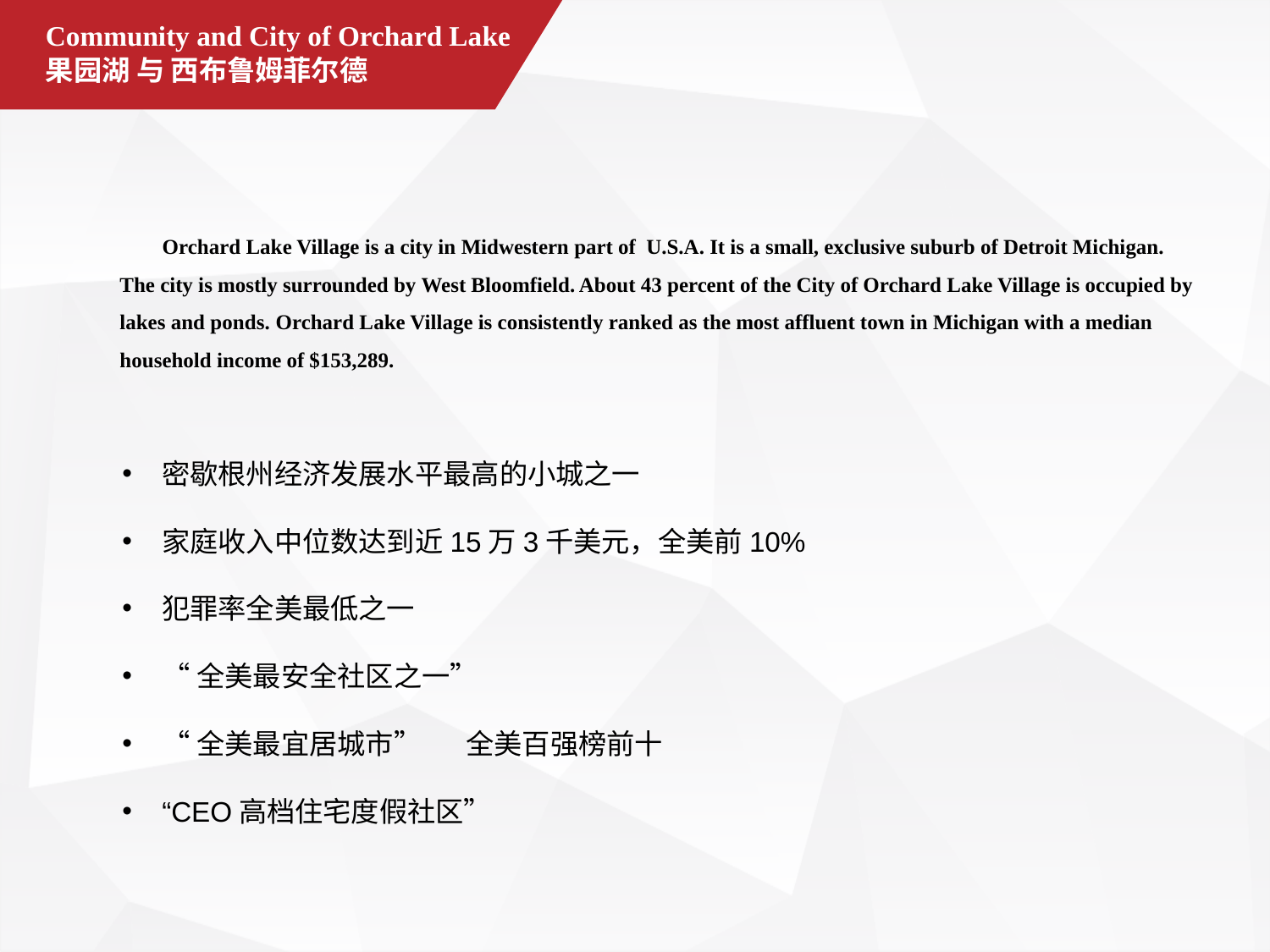

Community and City of Orchard Lake
果园湖 与 西布鲁姆菲尔德
        Orchard Lake Village is a city in Midwestern part of  U.S.A. It is a small, exclusive suburb of Detroit Michigan. The city is mostly surrounded by West Bloomfield. About 43 percent of the City of Orchard Lake Village is occupied by lakes and ponds. Orchard Lake Village is consistently ranked as the most affluent town in Michigan with a median household income of $153,289.
密歇根州经济发展水平最高的小城之一
家庭收入中位数达到近15万3千美元，全美前10%
犯罪率全美最低之一
“全美最安全社区之一”
“全美最宜居城市”       全美百强榜前十
“CEO高档住宅度假社区”